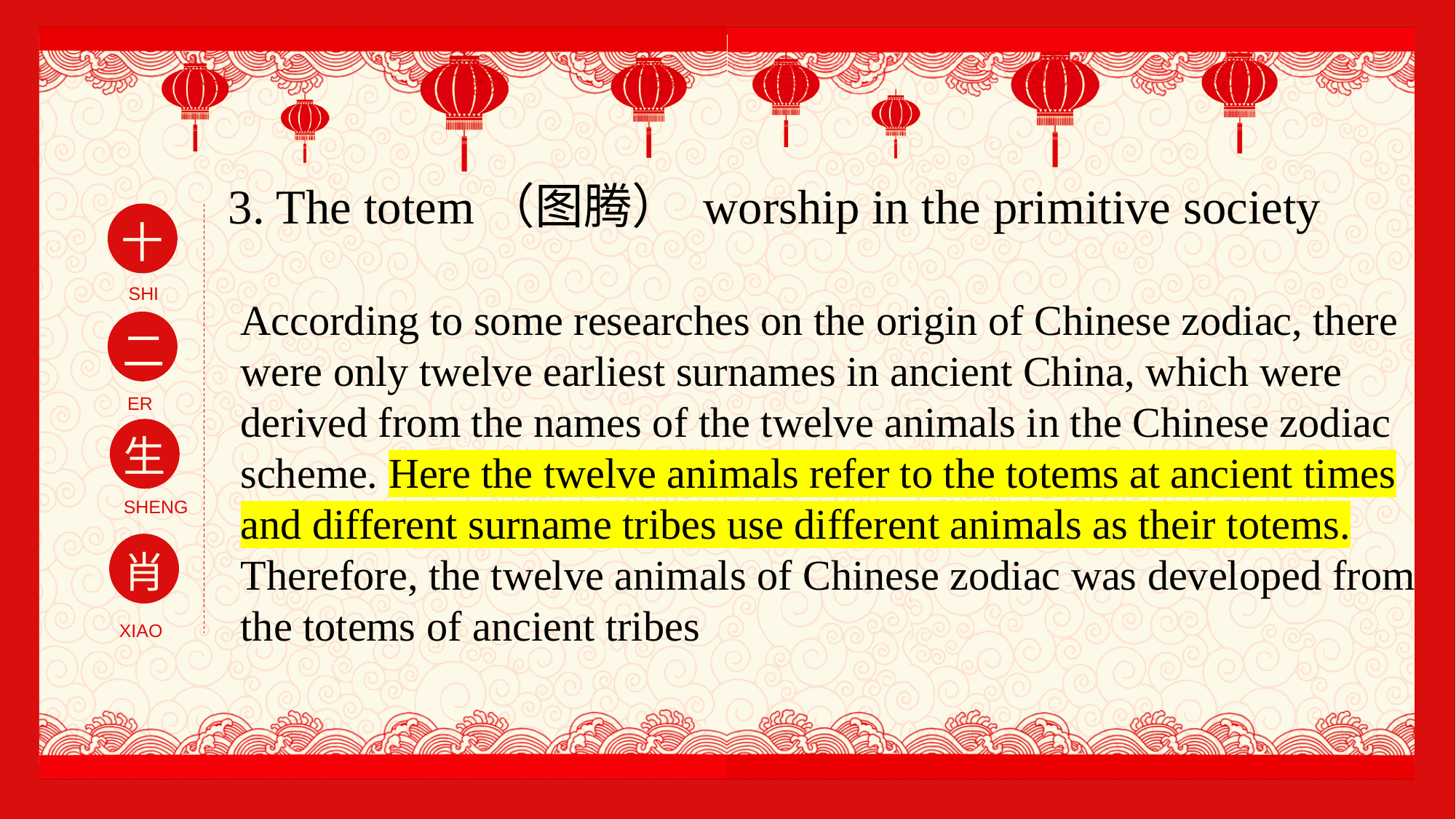

3. The totem（图腾） worship in the primitive society
According to some researches on the origin of Chinese zodiac, there were only twelve earliest surnames in ancient China, which were derived from the names of the twelve animals in the Chinese zodiac scheme. Here the twelve animals refer to the totems at ancient times and different surname tribes use different animals as their totems. Therefore, the twelve animals of Chinese zodiac was developed from the totems of ancient tribes